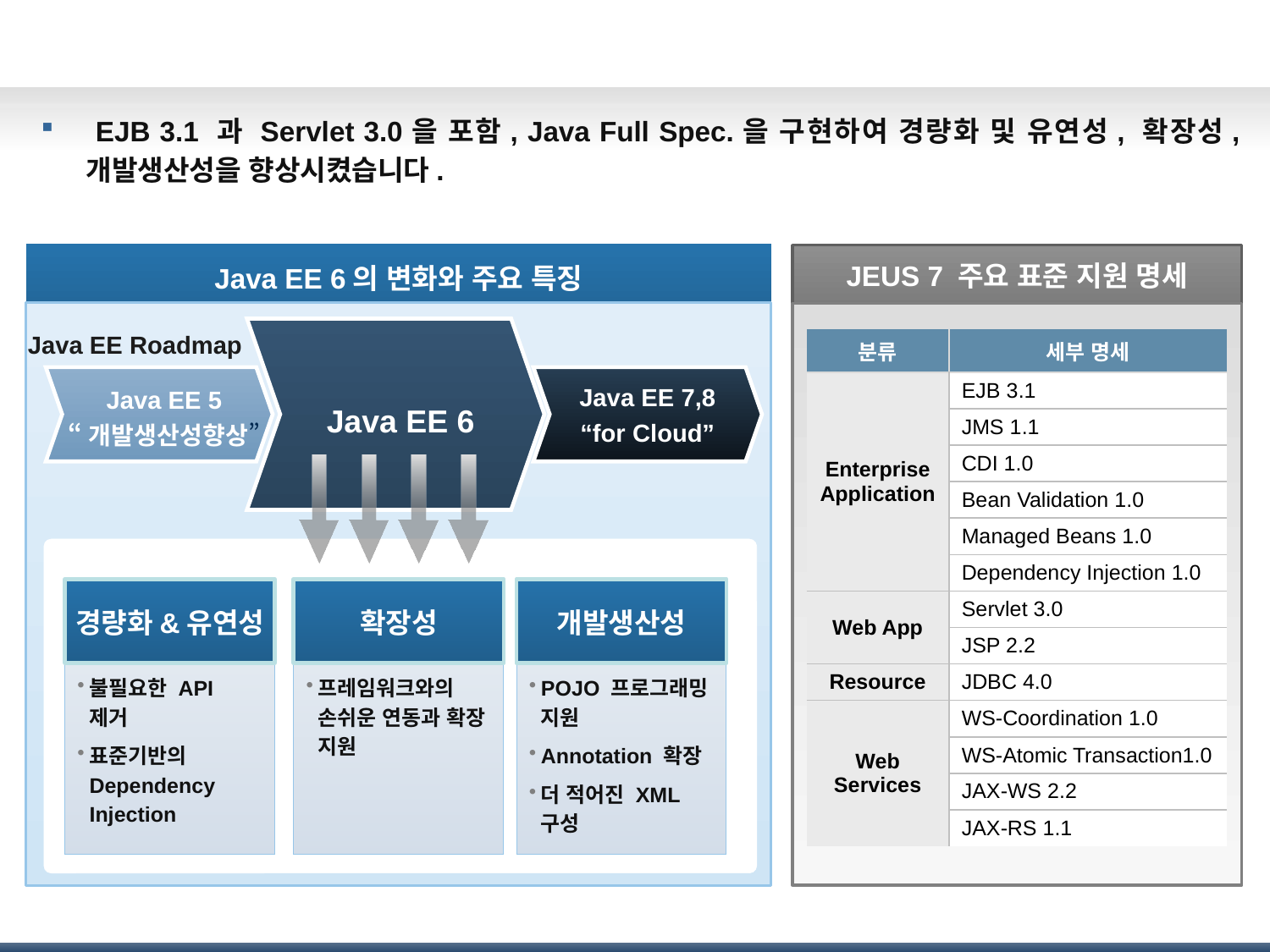

EJB 3.1 과 Servlet 3.0을 포함, Java Full Spec.을 구현하여 경량화 및 유연성, 확장성, 개발생산성을 향상시켰습니다.
Java EE 6 특징과 주요 표준 명세
Java EE 6의 변화와 주요 특징
JEUS 7 주요 표준 지원 명세

Java EE Roadmap
Java EE 6
| 분류 | 세부 명세 |
| --- | --- |
| Enterprise Application | EJB 3.1 |
|  | JMS 1.1 |
|  | CDI 1.0 |
|  | Bean Validation 1.0 |
|  | Managed Beans 1.0 |
|  | Dependency Injection 1.0 |
| Web App | Servlet 3.0 |
|  | JSP 2.2 |
| Resource | JDBC 4.0 |
| Web Services | WS-Coordination 1.0 |
|  | WS-Atomic Transaction1.0 |
|  | JAX-WS 2.2 |
|  | JAX-RS 1.1 |
Java EE 5
“개발생산성향상”
Java EE 7,8
“for Cloud”

경량화&유연성
확장성
개발생산성
불필요한 API 제거
표준기반의 Dependency Injection
프레임워크와의 손쉬운 연동과 확장 지원
POJO 프로그래밍 지원
Annotation 확장
더 적어진 XML 구성